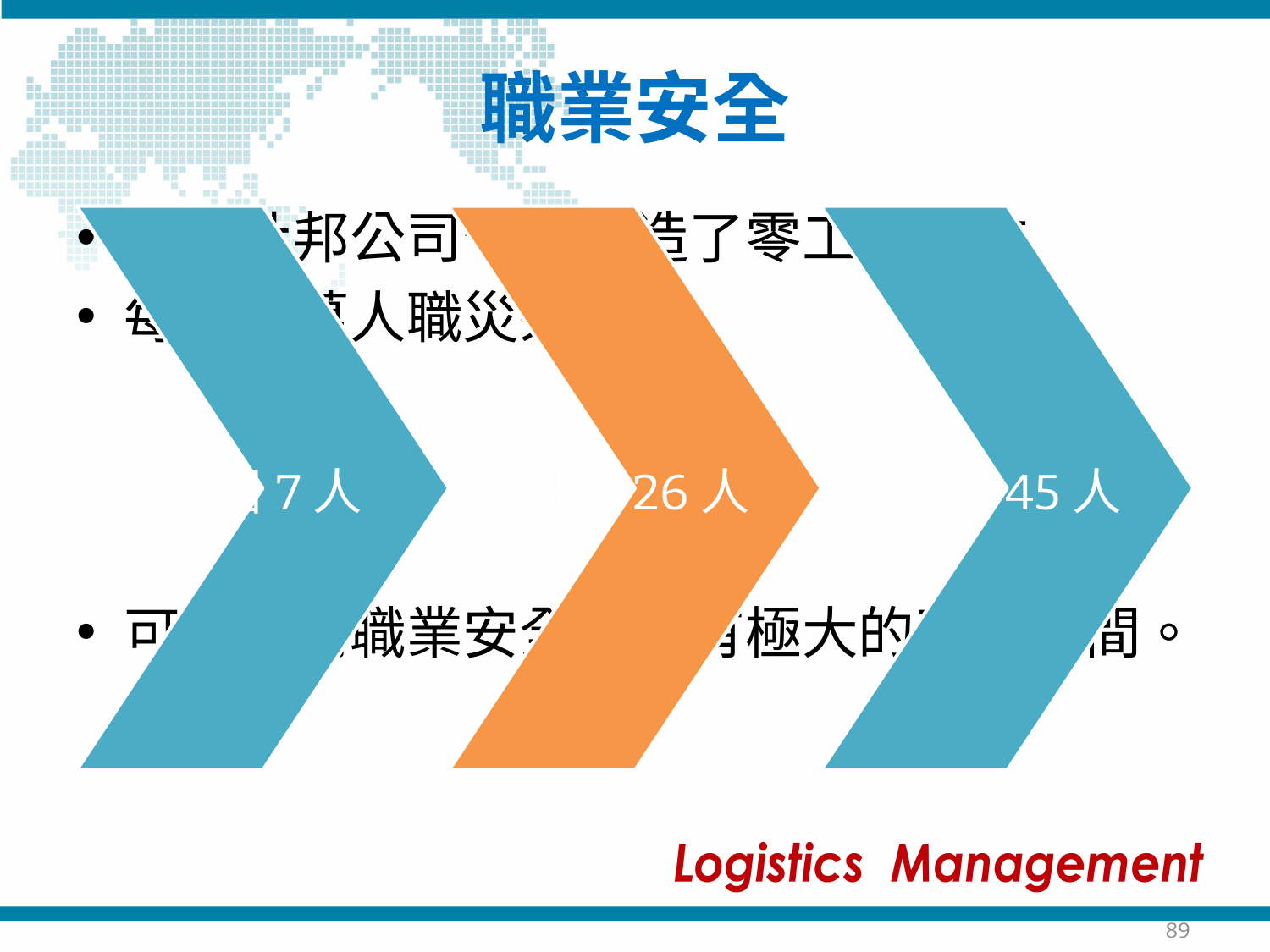

# 職業安全
過去杜邦公司十年創造了零工安事故
每一百萬人職災死亡率

可見國內職業安全環境有極大的改善空間。

英國7人
日本26人
臺灣45人
89